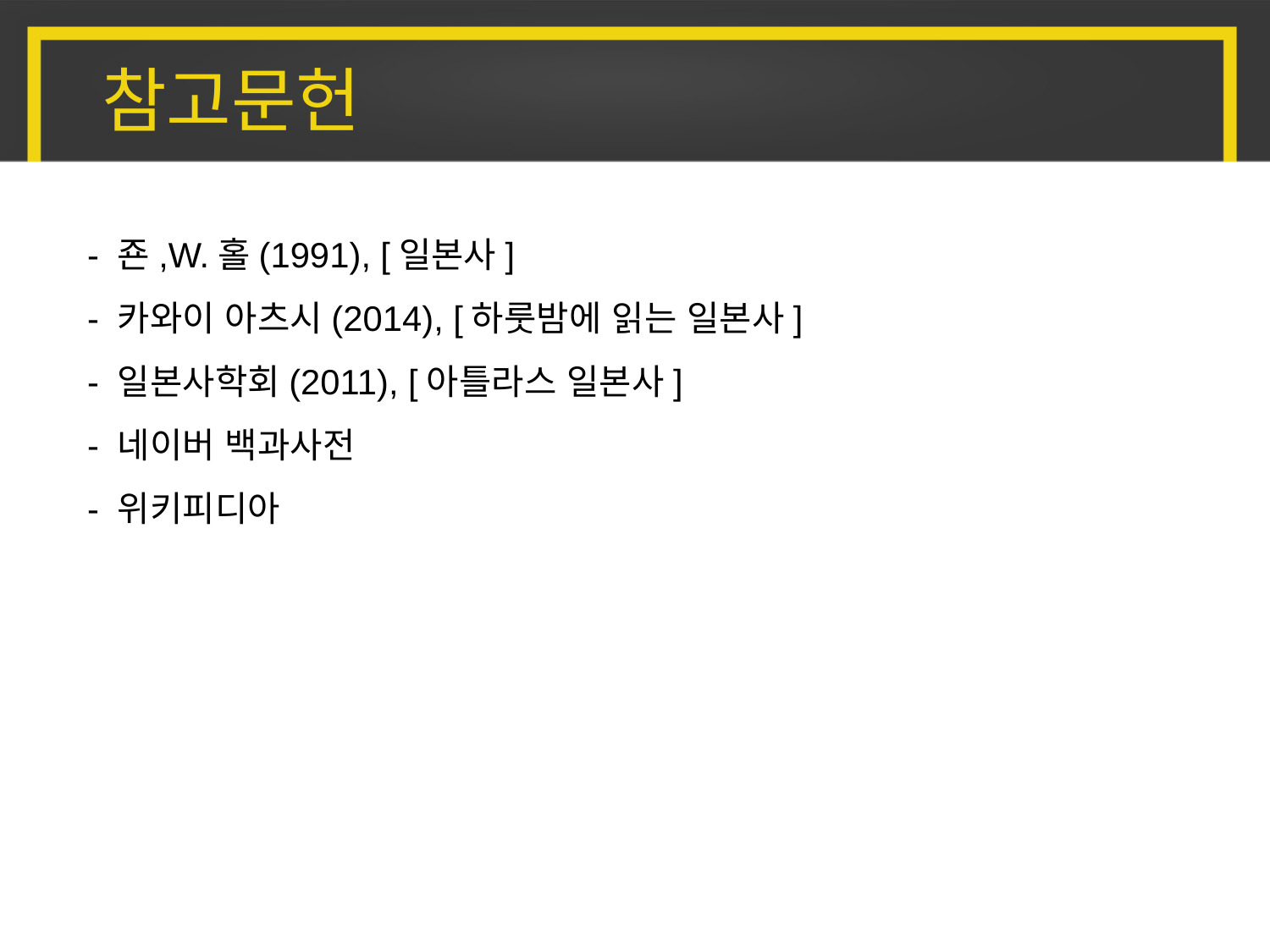

참고문헌

- 죤,W.홀(1991), [일본사]

- 카와이 아츠시(2014), [하룻밤에 읽는 일본사]

- 일본사학회(2011), [아틀라스 일본사]

- 네이버 백과사전

- 위키피디아